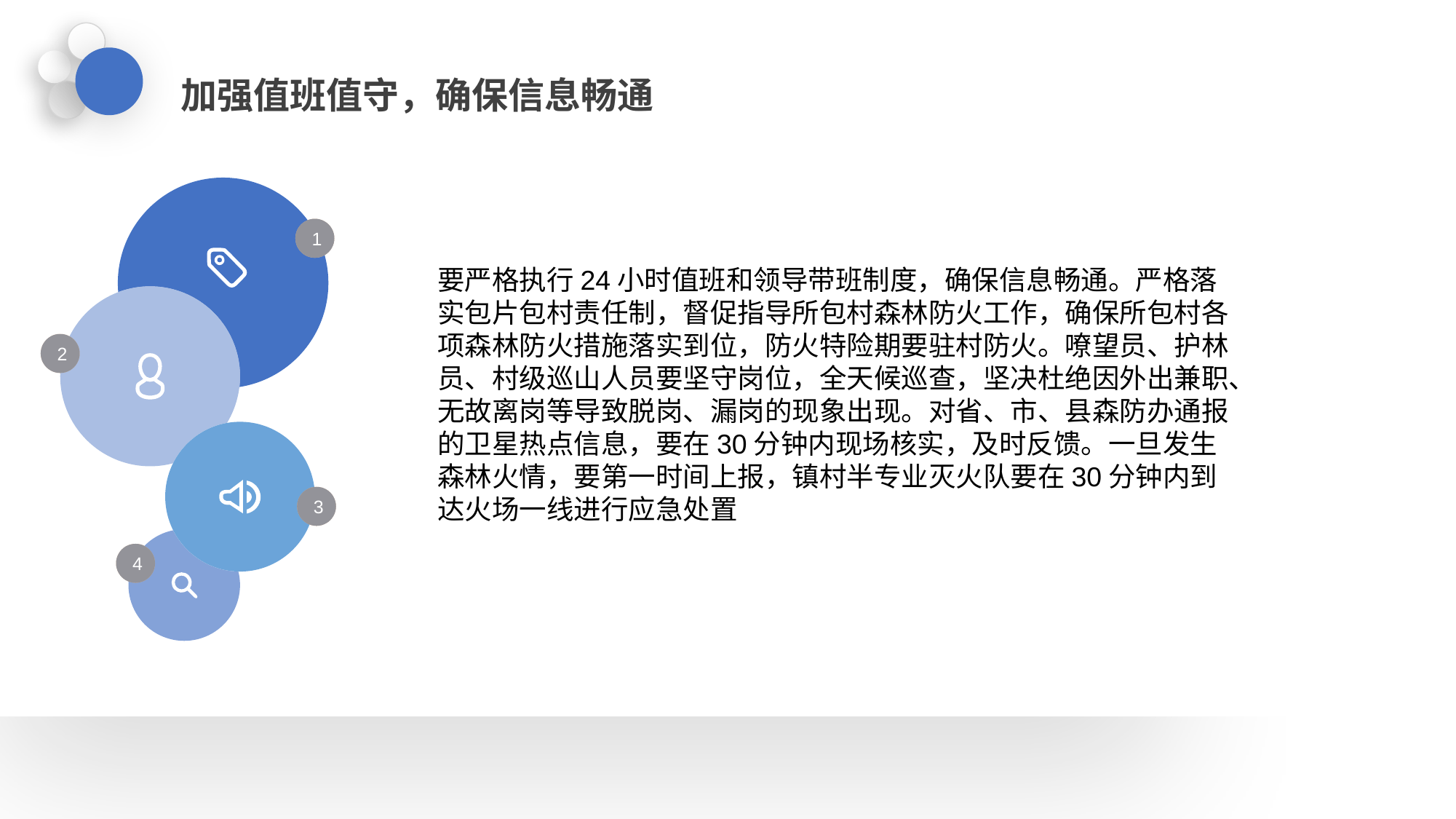

加强值班值守，确保信息畅通

1
要严格执行24小时值班和领导带班制度，确保信息畅通。严格落实包片包村责任制，督促指导所包村森林防火工作，确保所包村各项森林防火措施落实到位，防火特险期要驻村防火。嘹望员、护林员、村级巡山人员要坚守岗位，全天候巡查，坚决杜绝因外出兼职、无故离岗等导致脱岗、漏岗的现象出现。对省、市、县森防办通报的卫星热点信息，要在30分钟内现场核实，及时反馈。一旦发生森林火情，要第一时间上报，镇村半专业灭火队要在30分钟内到达火场一线进行应急处置

2

3

4